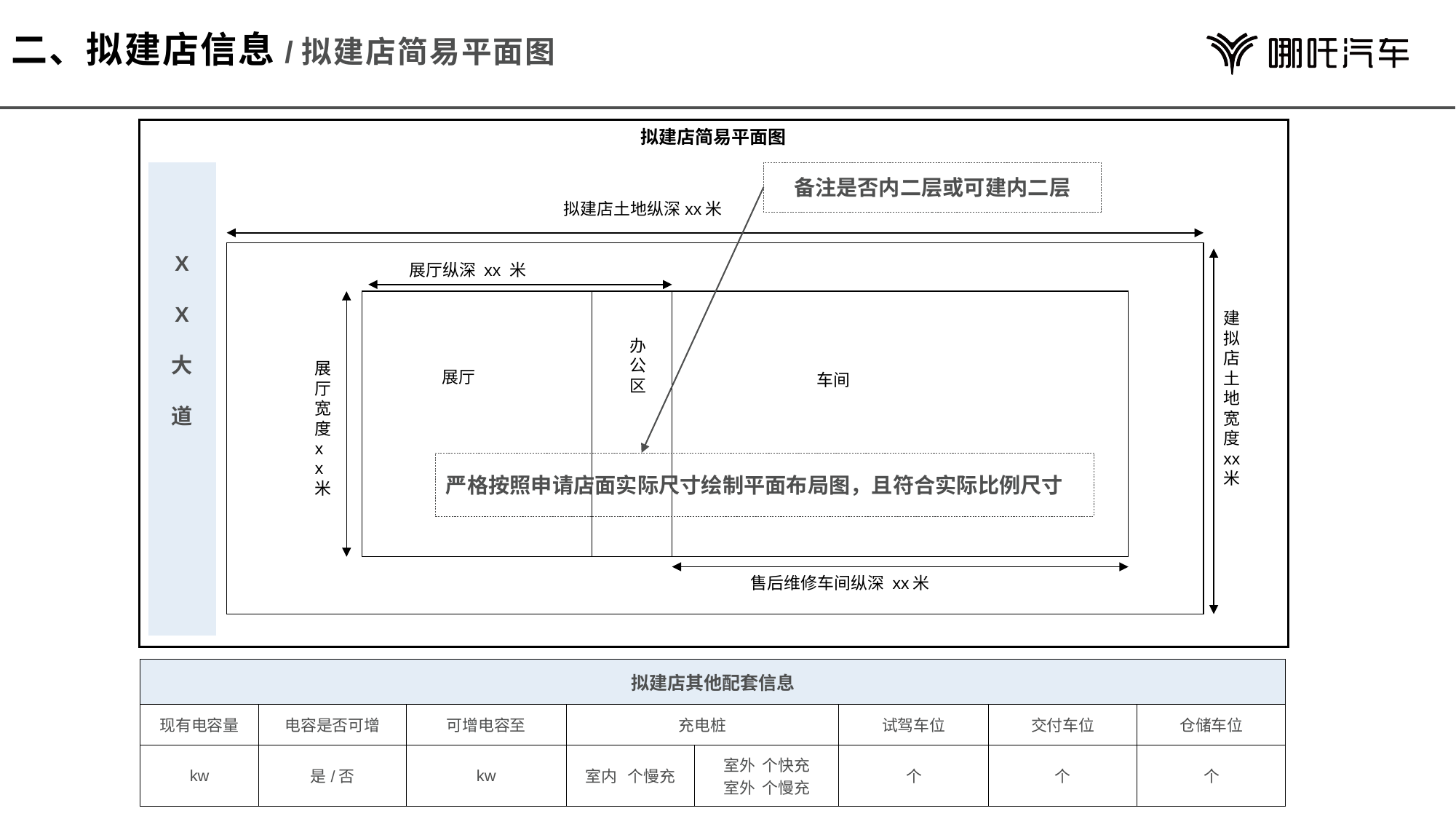

# 二、拟建店信息/拟建店简易平面图
拟建店简易平面图

X

X

大

道
拟建店土地纵深xx米

展厅纵深 xx 米

建拟店土地宽度xx
米
办
公
区

车间
展厅宽度xx米
展厅
售后维修车间纵深 xx米
备注是否内二层或可建内二层
严格按照申请店面实际尺寸绘制平面布局图，且符合实际比例尺寸
| 拟建店其他配套信息 |  |  |  |  |  |  |  |
| --- | --- | --- | --- | --- | --- | --- | --- |
| 现有电容量 | 电容是否可增 | 可增电容至 | 充电桩 |  | 试驾车位 | 交付车位 | 仓储车位 |
| kw | 是/否 | kw | 室内 个慢充 | 室外 个快充 室外 个慢充 | 个 | 个 | 个 |